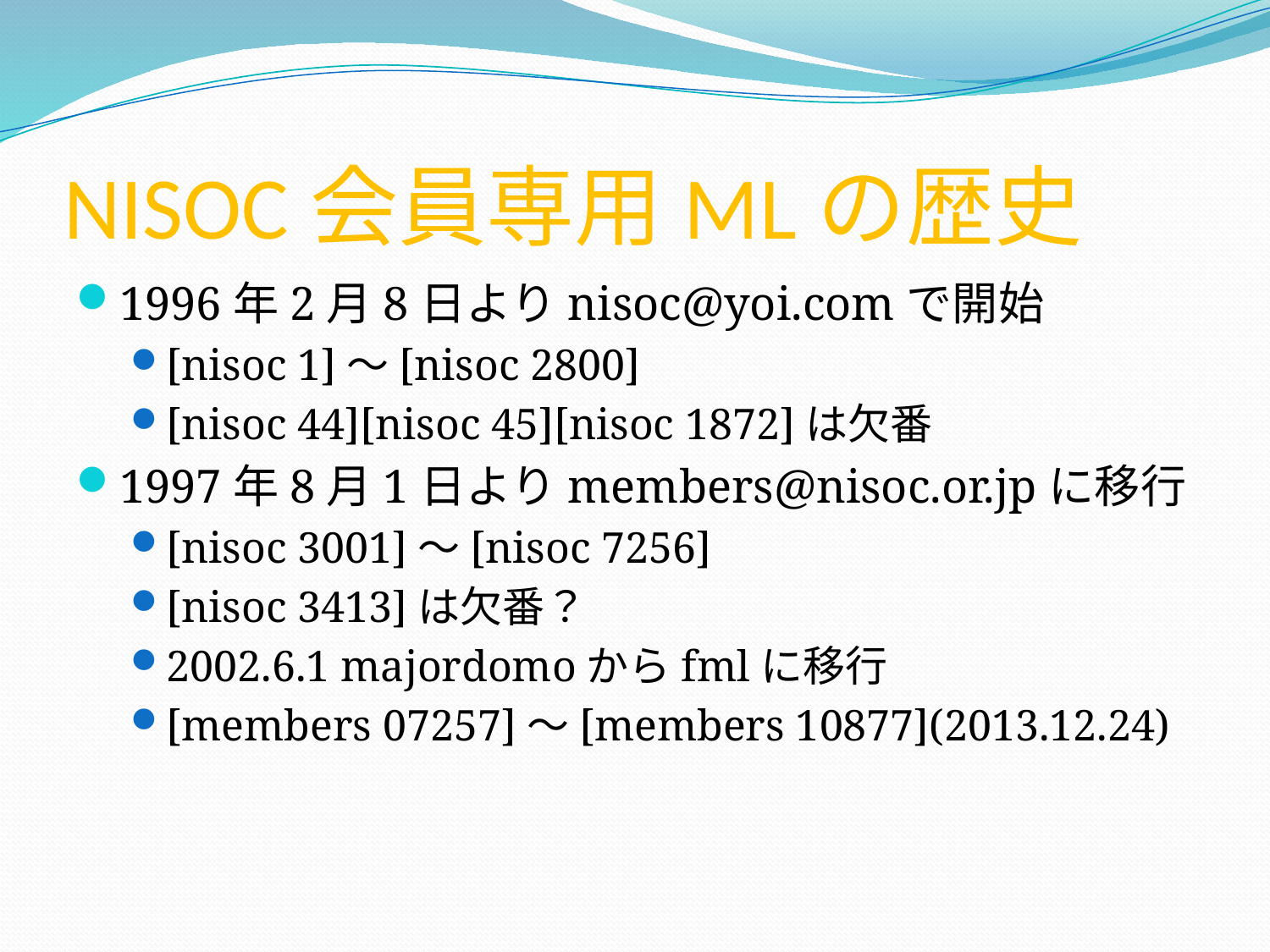

# NISOC会員専用MLの歴史
1996年2月8日よりnisoc@yoi.comで開始
[nisoc 1]～[nisoc 2800]
[nisoc 44][nisoc 45][nisoc 1872]は欠番
1997年8月1日よりmembers@nisoc.or.jpに移行
[nisoc 3001]～[nisoc 7256]
[nisoc 3413]は欠番？
2002.6.1 majordomoからfmlに移行
[members 07257]～[members 10877](2013.12.24)